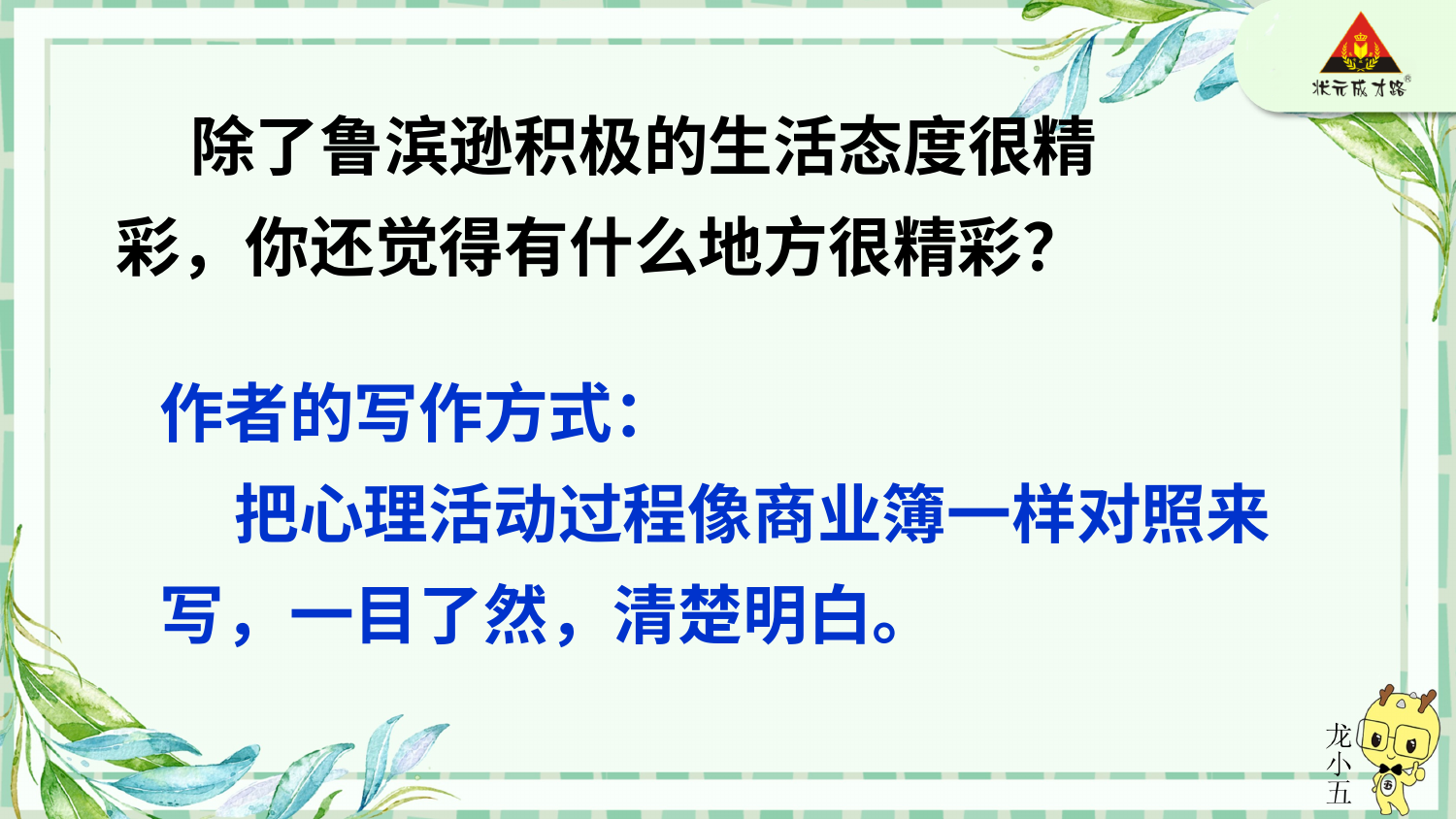

除了鲁滨逊积极的生活态度很精彩，你还觉得有什么地方很精彩？
作者的写作方式：
    把心理活动过程像商业簿一样对照来写，一目了然，清楚明白。